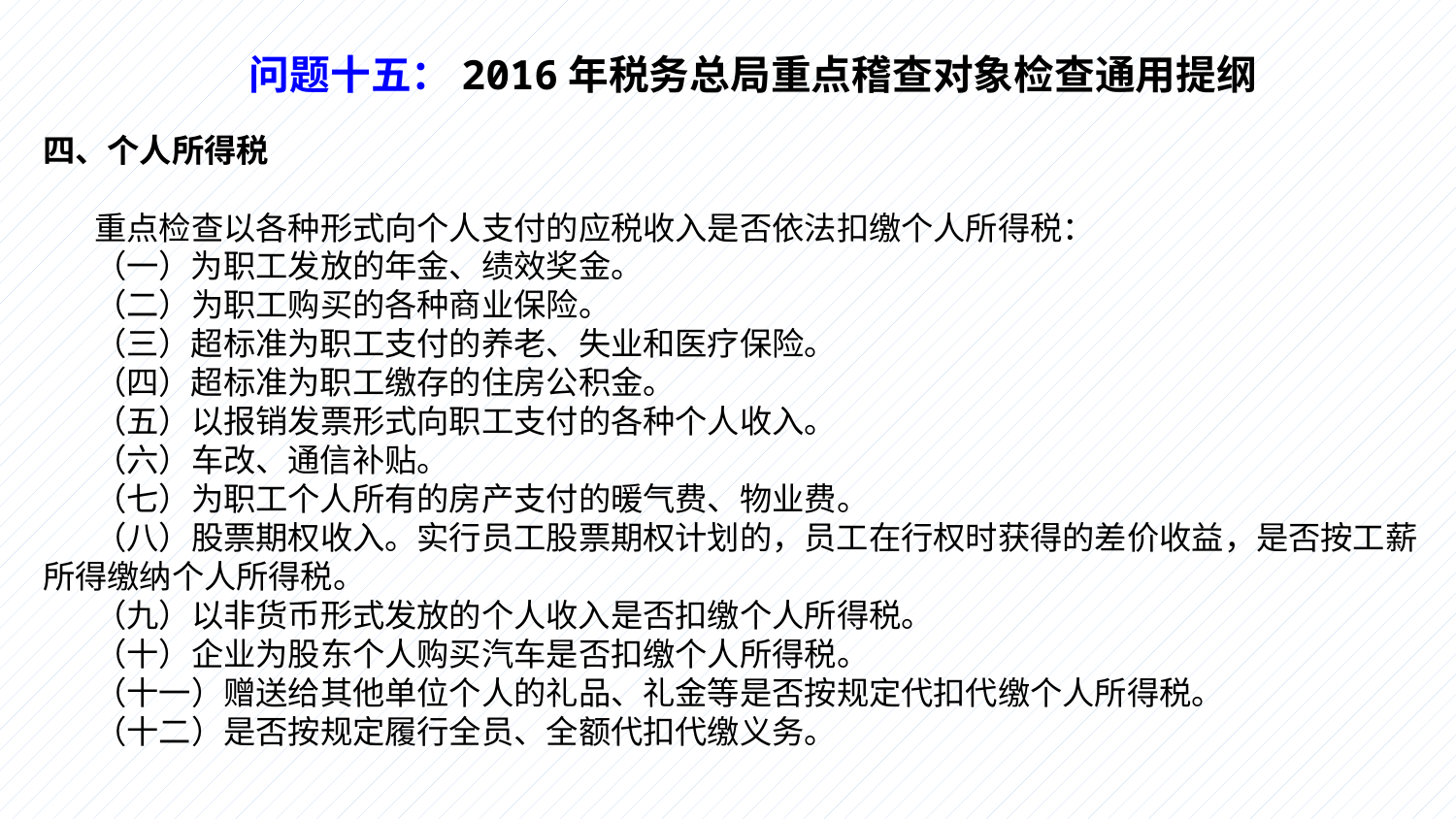

问题十五：2016年税务总局重点稽查对象检查通用提纲
四、个人所得税

      重点检查以各种形式向个人支付的应税收入是否依法扣缴个人所得税：
      （一）为职工发放的年金、绩效奖金。
      （二）为职工购买的各种商业保险。
      （三）超标准为职工支付的养老、失业和医疗保险。
      （四）超标准为职工缴存的住房公积金。
      （五）以报销发票形式向职工支付的各种个人收入。
      （六）车改、通信补贴。
      （七）为职工个人所有的房产支付的暖气费、物业费。
      （八）股票期权收入。实行员工股票期权计划的，员工在行权时获得的差价收益，是否按工薪所得缴纳个人所得税。
      （九）以非货币形式发放的个人收入是否扣缴个人所得税。
      （十）企业为股东个人购买汽车是否扣缴个人所得税。
      （十一）赠送给其他单位个人的礼品、礼金等是否按规定代扣代缴个人所得税。
      （十二）是否按规定履行全员、全额代扣代缴义务。